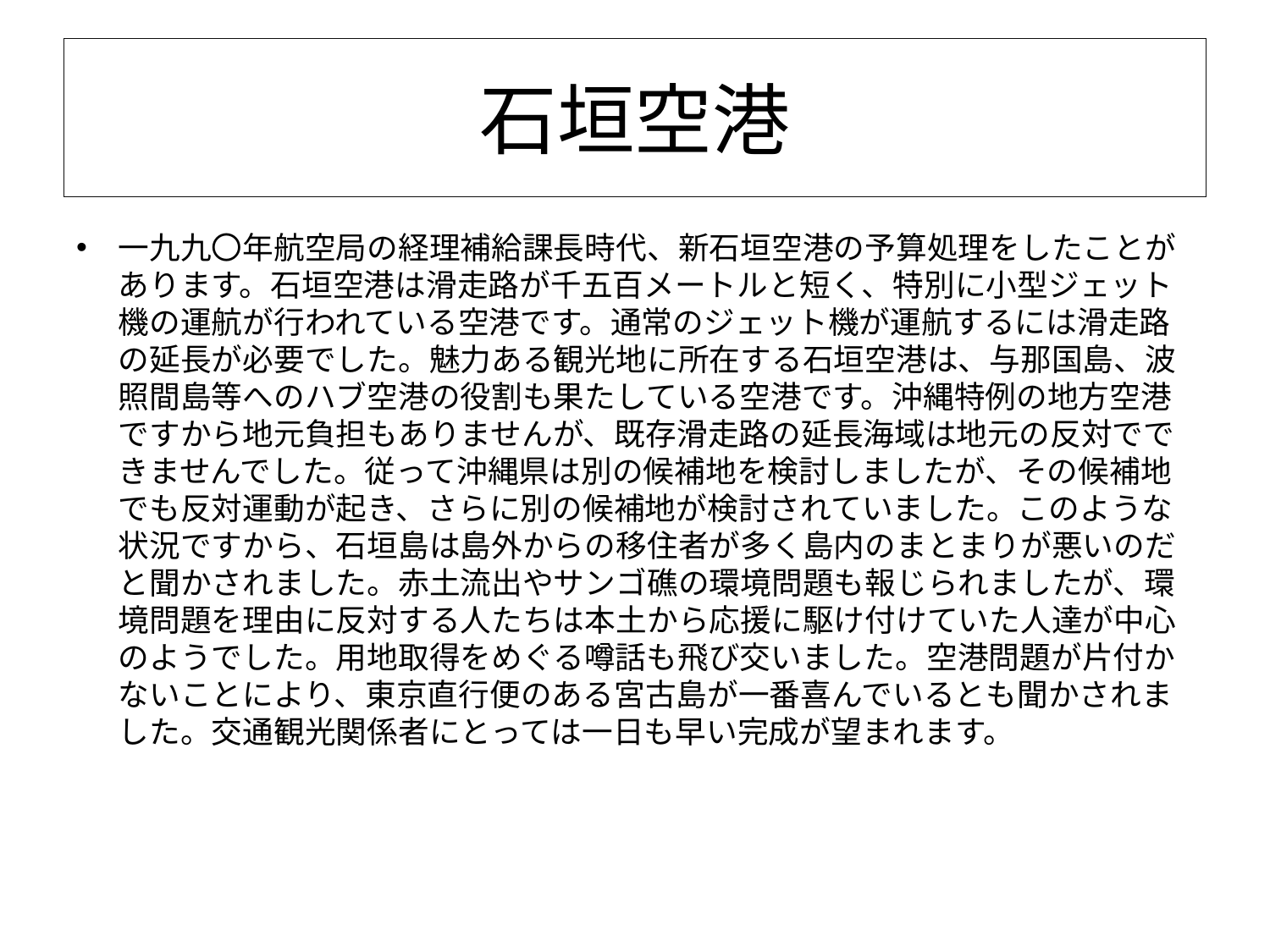

# 石垣空港
一九九〇年航空局の経理補給課長時代、新石垣空港の予算処理をしたことがあります。石垣空港は滑走路が千五百メートルと短く、特別に小型ジェット機の運航が行われている空港です。通常のジェット機が運航するには滑走路の延長が必要でした。魅力ある観光地に所在する石垣空港は、与那国島、波照間島等へのハブ空港の役割も果たしている空港です。沖縄特例の地方空港ですから地元負担もありませんが、既存滑走路の延長海域は地元の反対でできませんでした。従って沖縄県は別の候補地を検討しましたが、その候補地でも反対運動が起き、さらに別の候補地が検討されていました。このような状況ですから、石垣島は島外からの移住者が多く島内のまとまりが悪いのだと聞かされました。赤土流出やサンゴ礁の環境問題も報じられましたが、環境問題を理由に反対する人たちは本土から応援に駆け付けていた人達が中心のようでした。用地取得をめぐる噂話も飛び交いました。空港問題が片付かないことにより、東京直行便のある宮古島が一番喜んでいるとも聞かされました。交通観光関係者にとっては一日も早い完成が望まれます。